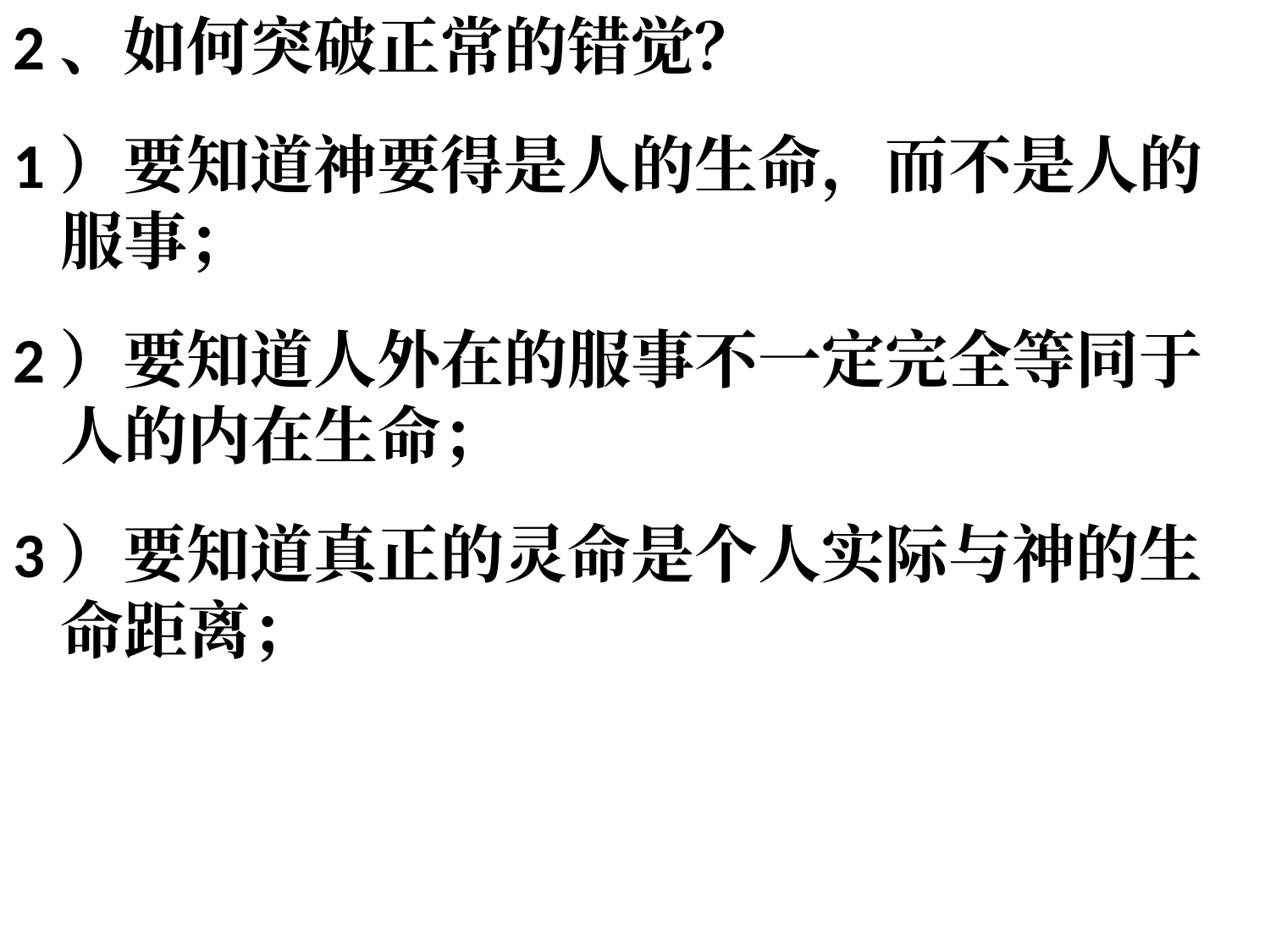

2、如何突破正常的错觉？
1）要知道神要得是人的生命，而不是人的服事；
2）要知道人外在的服事不一定完全等同于人的内在生命；
3）要知道真正的灵命是个人实际与神的生命距离；